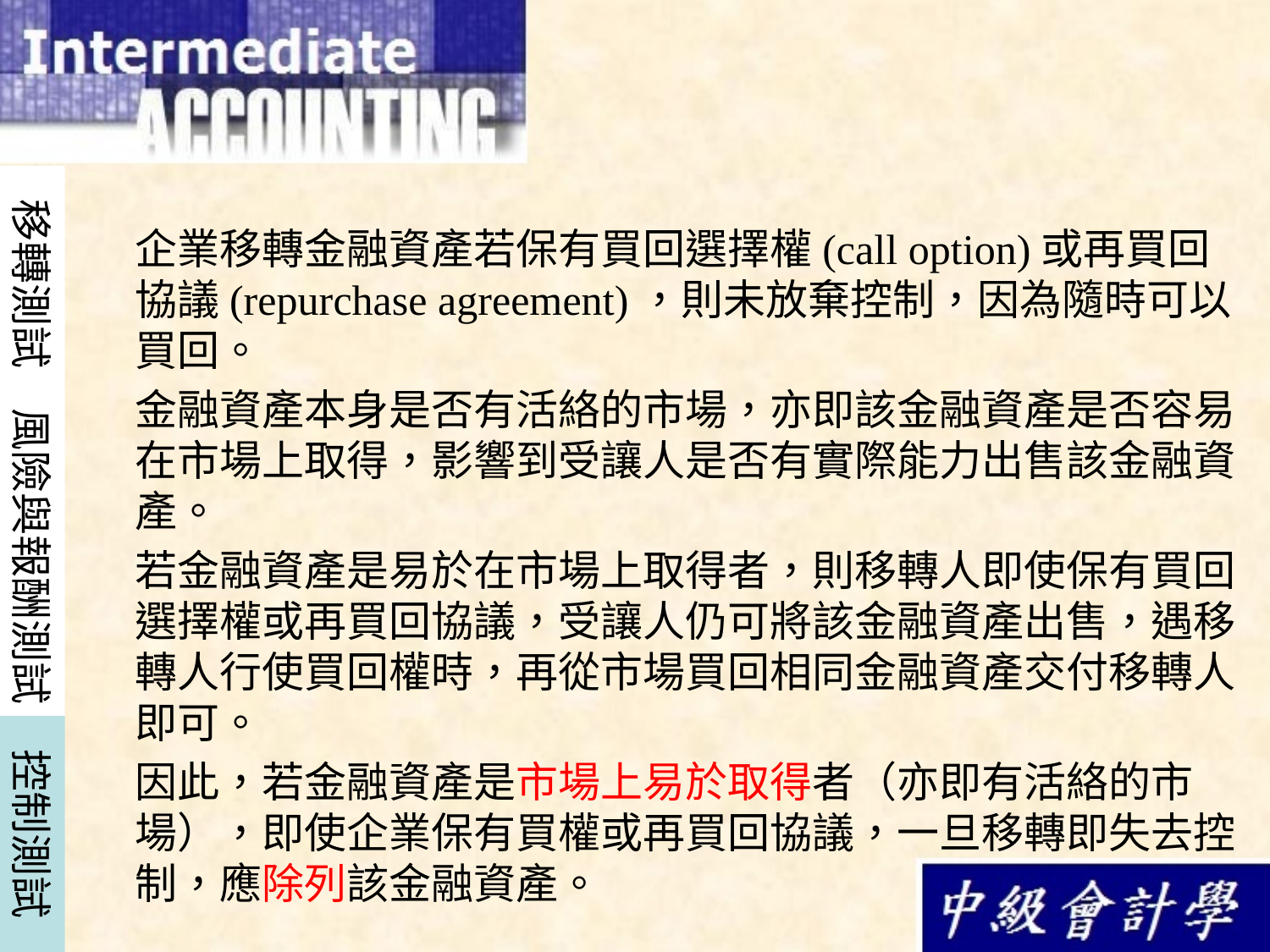

移轉測試
企業移轉金融資產若保有買回選擇權(call option)或再買回協議(repurchase agreement)，則未放棄控制，因為隨時可以買回。
金融資產本身是否有活絡的市場，亦即該金融資產是否容易在市場上取得，影響到受讓人是否有實際能力出售該金融資產。
若金融資產是易於在市場上取得者，則移轉人即使保有買回選擇權或再買回協議，受讓人仍可將該金融資產出售，遇移轉人行使買回權時，再從市場買回相同金融資產交付移轉人即可。
因此，若金融資產是市場上易於取得者（亦即有活絡的市場），即使企業保有買權或再買回協議，一旦移轉即失去控制，應除列該金融資產。
風險與報酬測試
控制測試